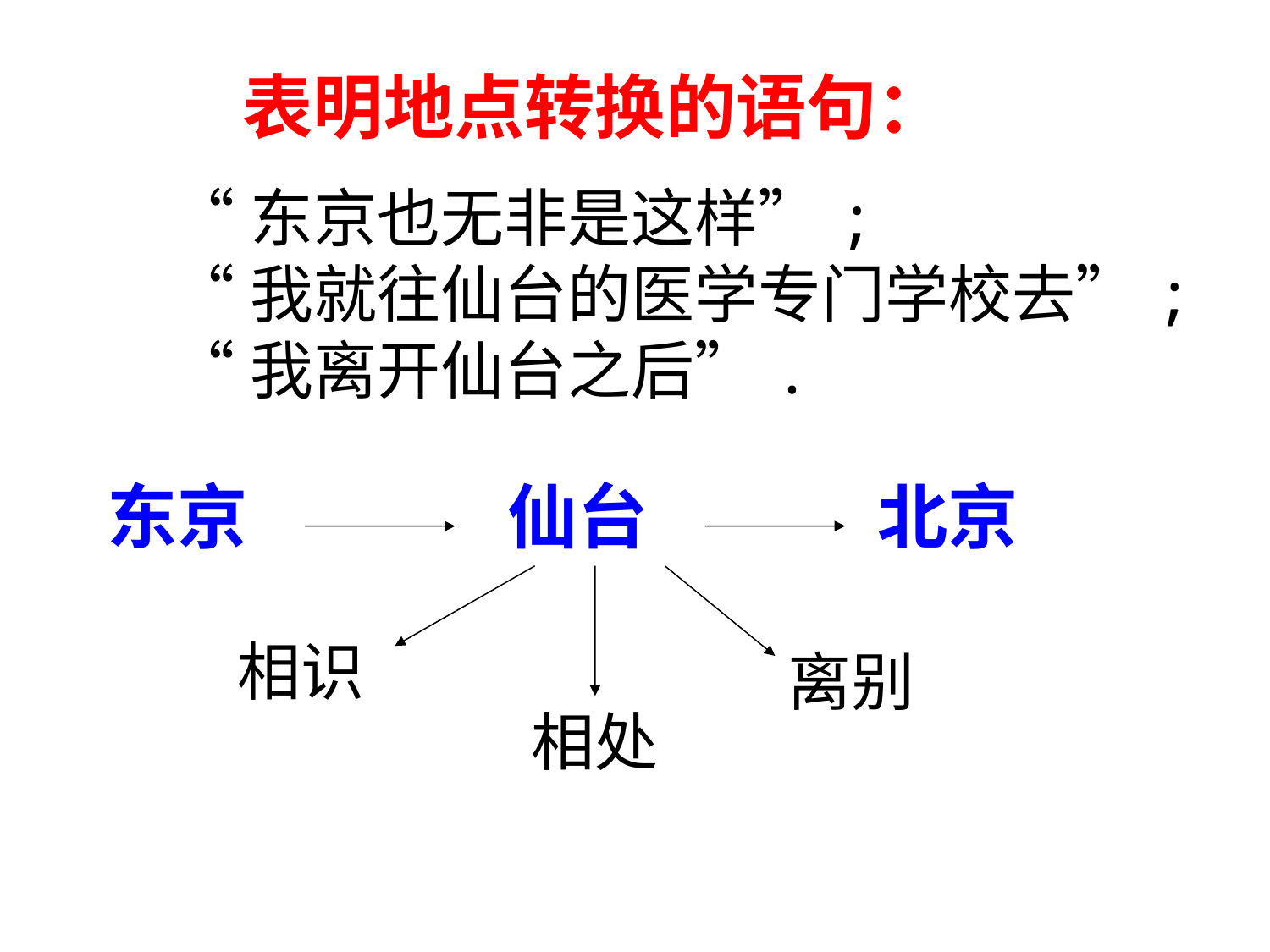

表明地点转换的语句：
“东京也无非是这样”;
“我就往仙台的医学专门学校去”;
“我离开仙台之后”.
东京
仙台
北京

相识
离别
相处